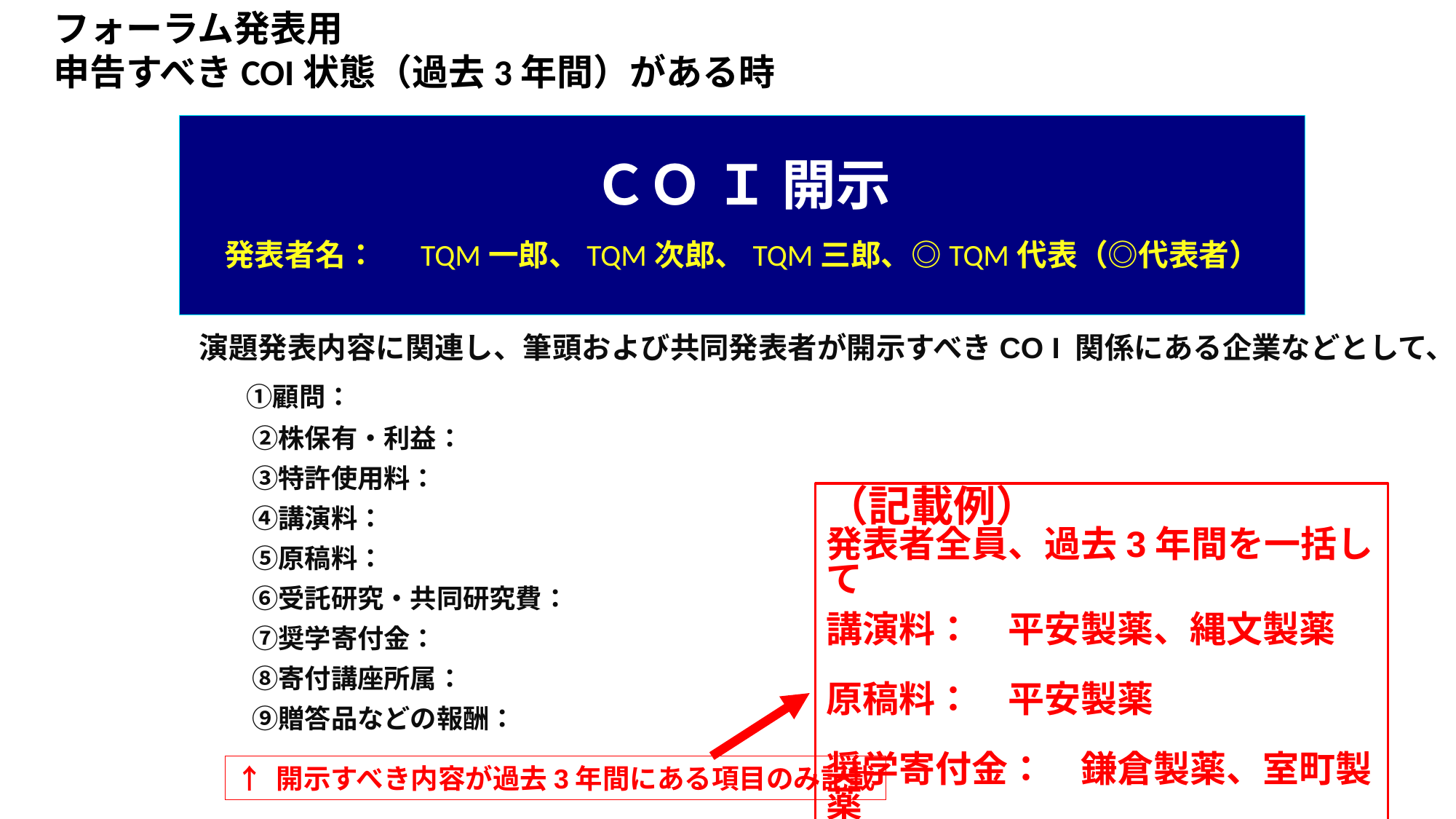

フォーラム発表用
申告すべきCOI状態（過去3年間）がある時
# ＣＯ Ｉ 開示 　 発表者名：　 TQM一郎、TQM次郎、TQM三郎、◎TQM代表（◎代表者）
演題発表内容に関連し、筆頭および共同発表者が開示すべきCO I 関係にある企業などとして、
　  ①顧問：
　　②株保有・利益：
　　③特許使用料：
　　④講演料：
　　⑤原稿料：
　　⑥受託研究・共同研究費：
　　⑦奨学寄付金：
　　⑧寄付講座所属：
　　⑨贈答品などの報酬：

（記載例）
発表者全員、過去3年間を一括して

講演料：　平安製薬、縄文製薬
原稿料：　平安製薬
奨学寄付金：　鎌倉製薬、室町製薬
↑ 開示すべき内容が過去3年間にある項目のみ記載